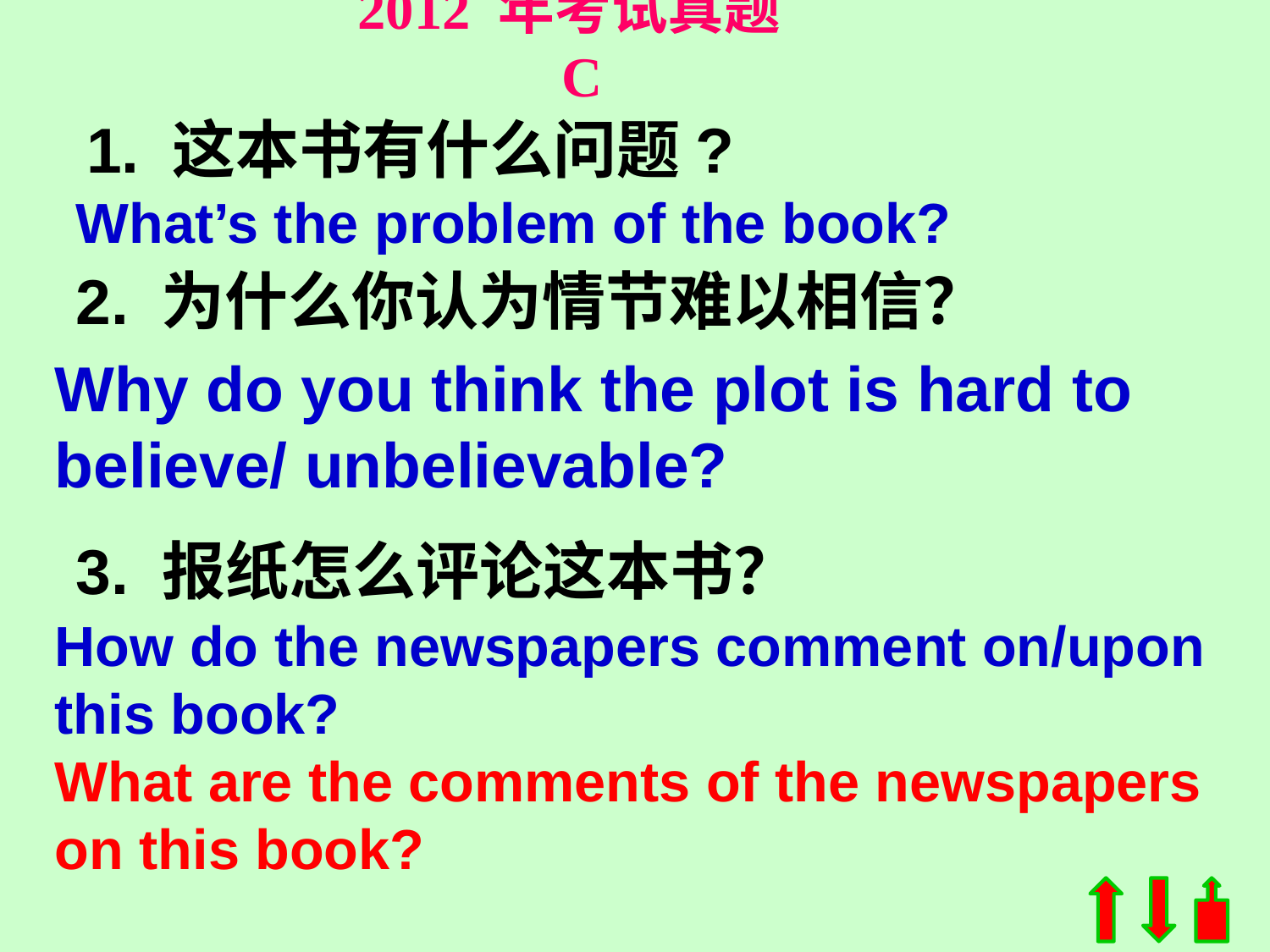

2012 年考试真题   C
1. 这本书有什么问题?
What’s the problem of the book?
2. 为什么你认为情节难以相信？
Why do you think the plot is hard to believe/ unbelievable?
3. 报纸怎么评论这本书？
How do the newspapers comment on/upon this book?
What are the comments of the newspapers on this book?